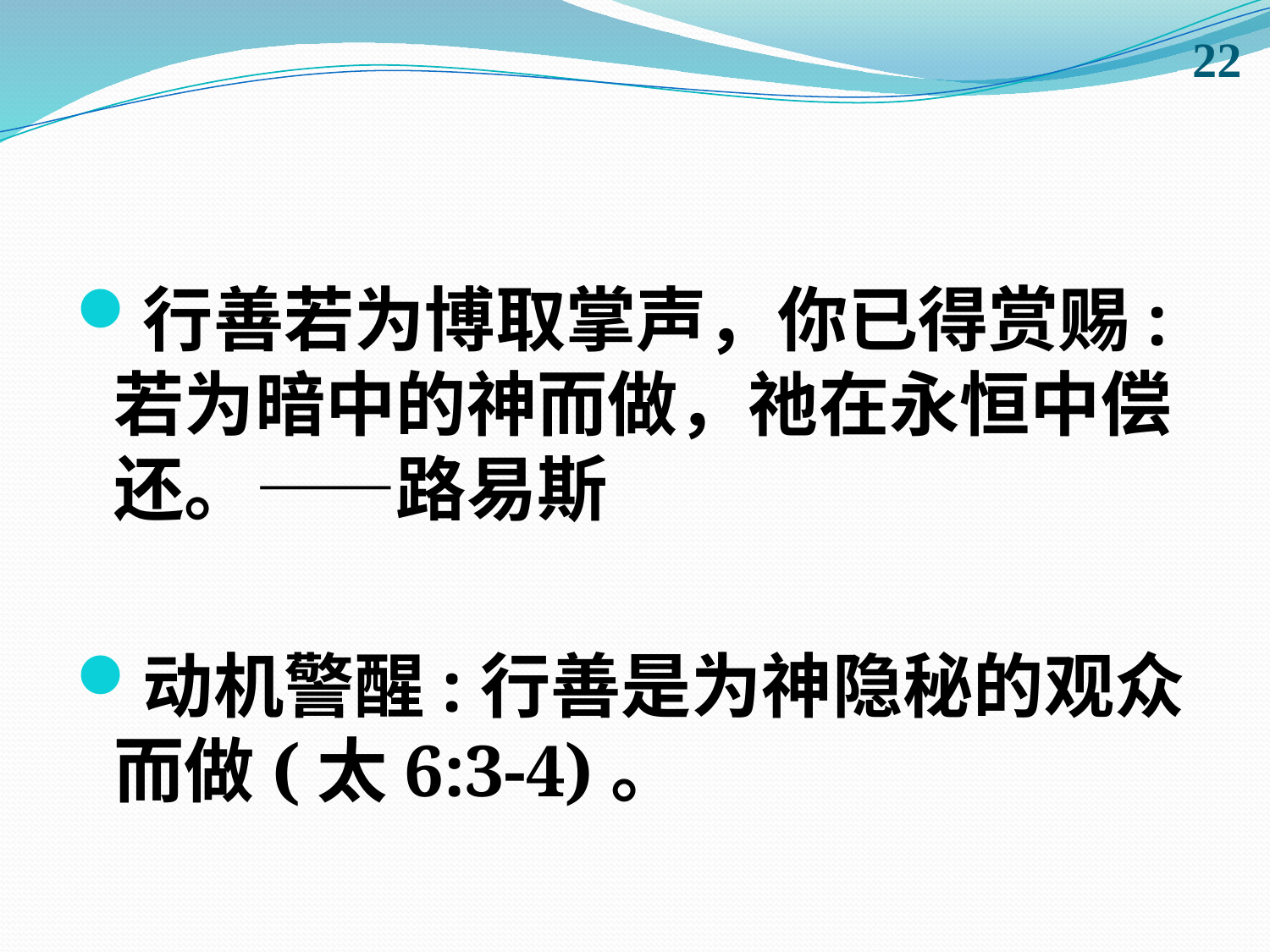

22
#
行善若为博取掌声，你已得赏赐:若为暗中的神而做，祂在永恒中偿还。——路易斯

动机警醒:行善是为神隐秘的观众而做(太6:3-4)。